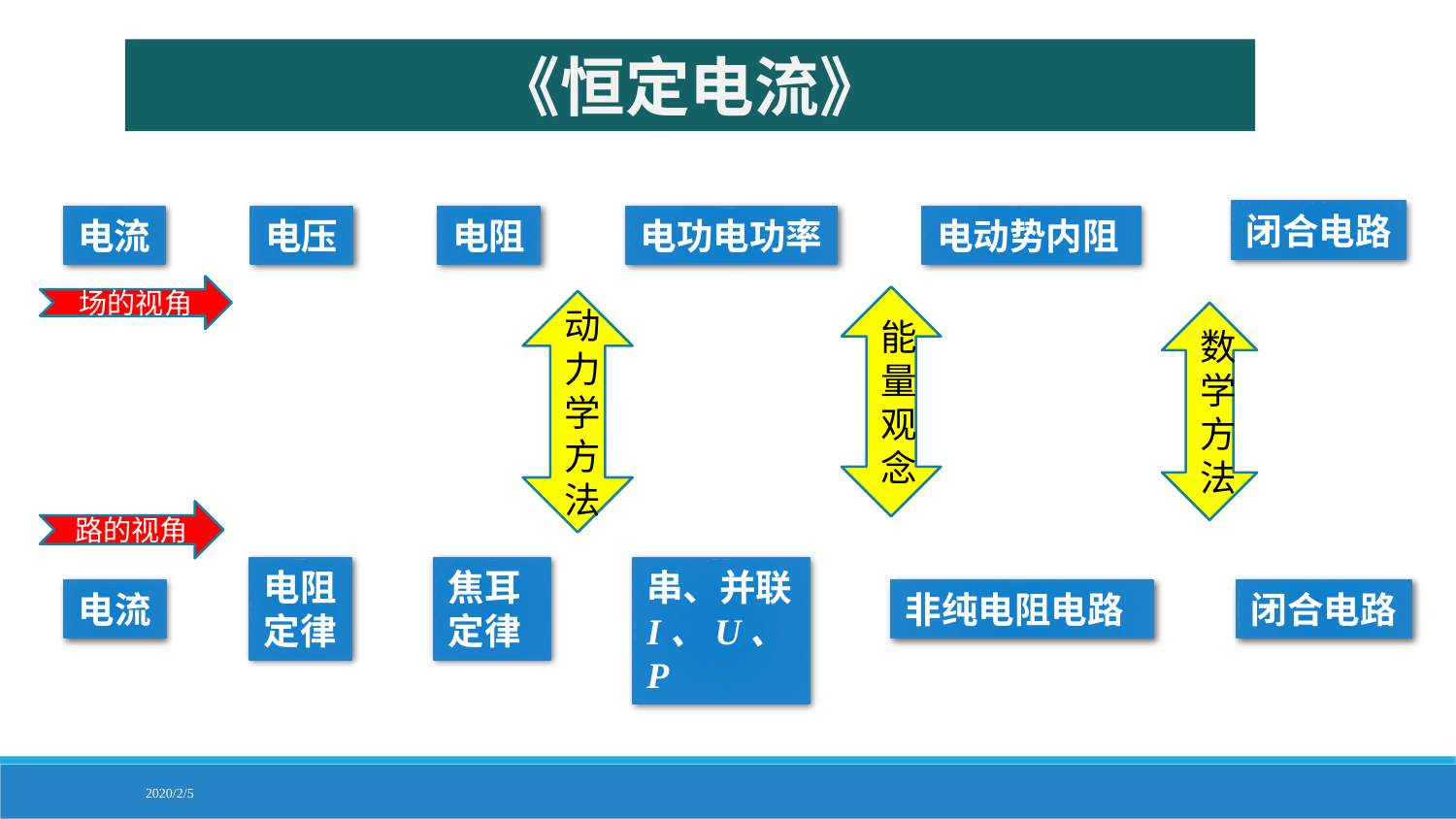

《恒定电流》
闭合电路
电流
电压
电阻
电功电功率
电动势内阻
场的视角
能量观念
动力学方法
数学方法
路的视角
电阻
定律
焦耳
定律
串、并联
I、U、P
电流
非纯电阻电路
闭合电路
2020/2/5